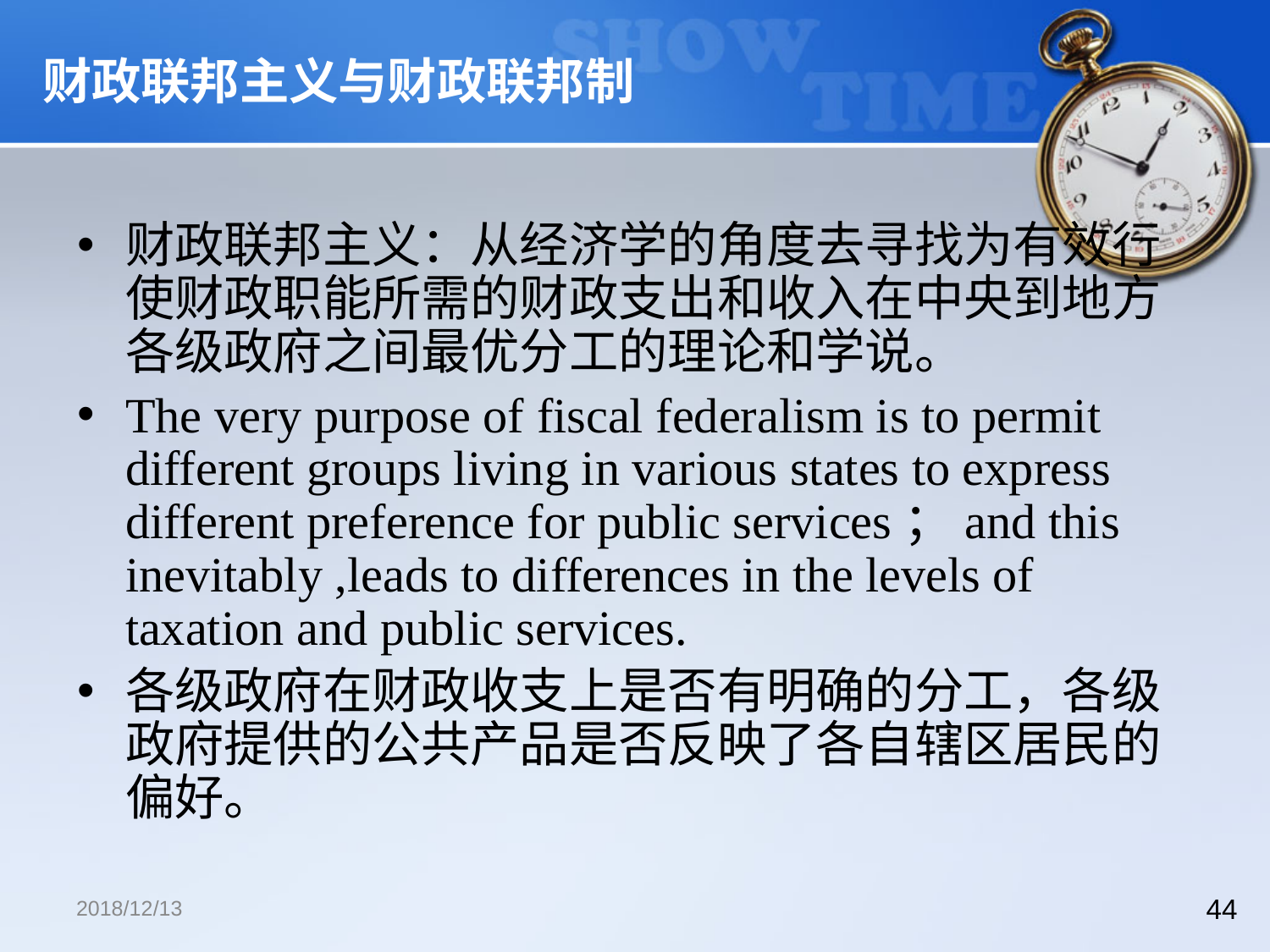

# 财政联邦主义与财政联邦制
财政联邦主义：从经济学的角度去寻找为有效行使财政职能所需的财政支出和收入在中央到地方各级政府之间最优分工的理论和学说。
The very purpose of fiscal federalism is to permit different groups living in various states to express different preference for public services；and this inevitably ,leads to differences in the levels of taxation and public services.
各级政府在财政收支上是否有明确的分工，各级政府提供的公共产品是否反映了各自辖区居民的偏好。
2018/12/13
44